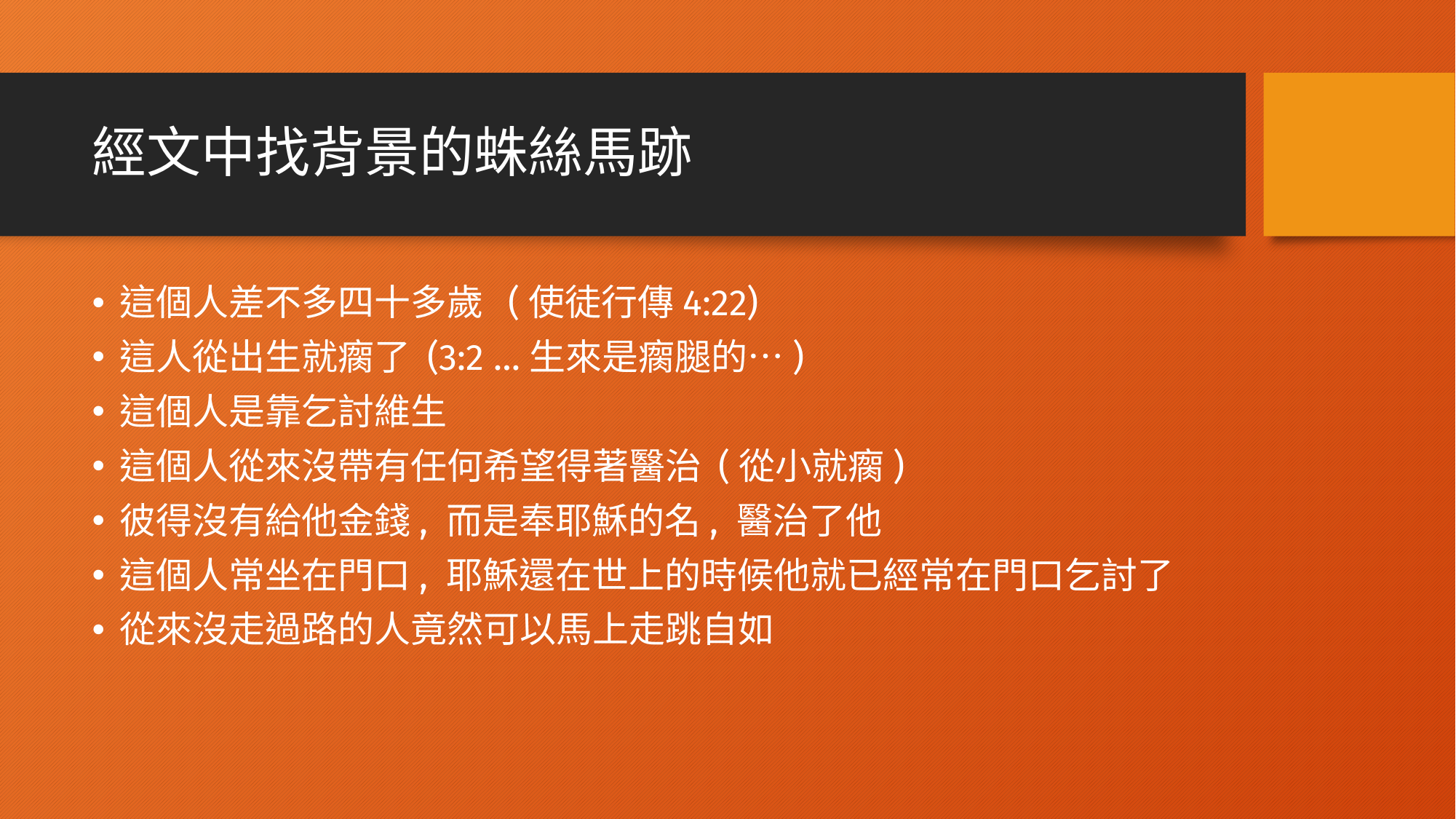

# 經文中找背景的蛛絲馬跡
這個人差不多四十多歲  (使徒行傳4:22)
這人從出生就瘸了 (3:2 …生來是瘸腿的…)
這個人是靠乞討維生
這個人從來沒帶有任何希望得著醫治 (從小就瘸)
彼得沒有給他金錢, 而是奉耶穌的名, 醫治了他
這個人常坐在門口, 耶穌還在世上的時候他就已經常在門口乞討了
從來沒走過路的人竟然可以馬上走跳自如